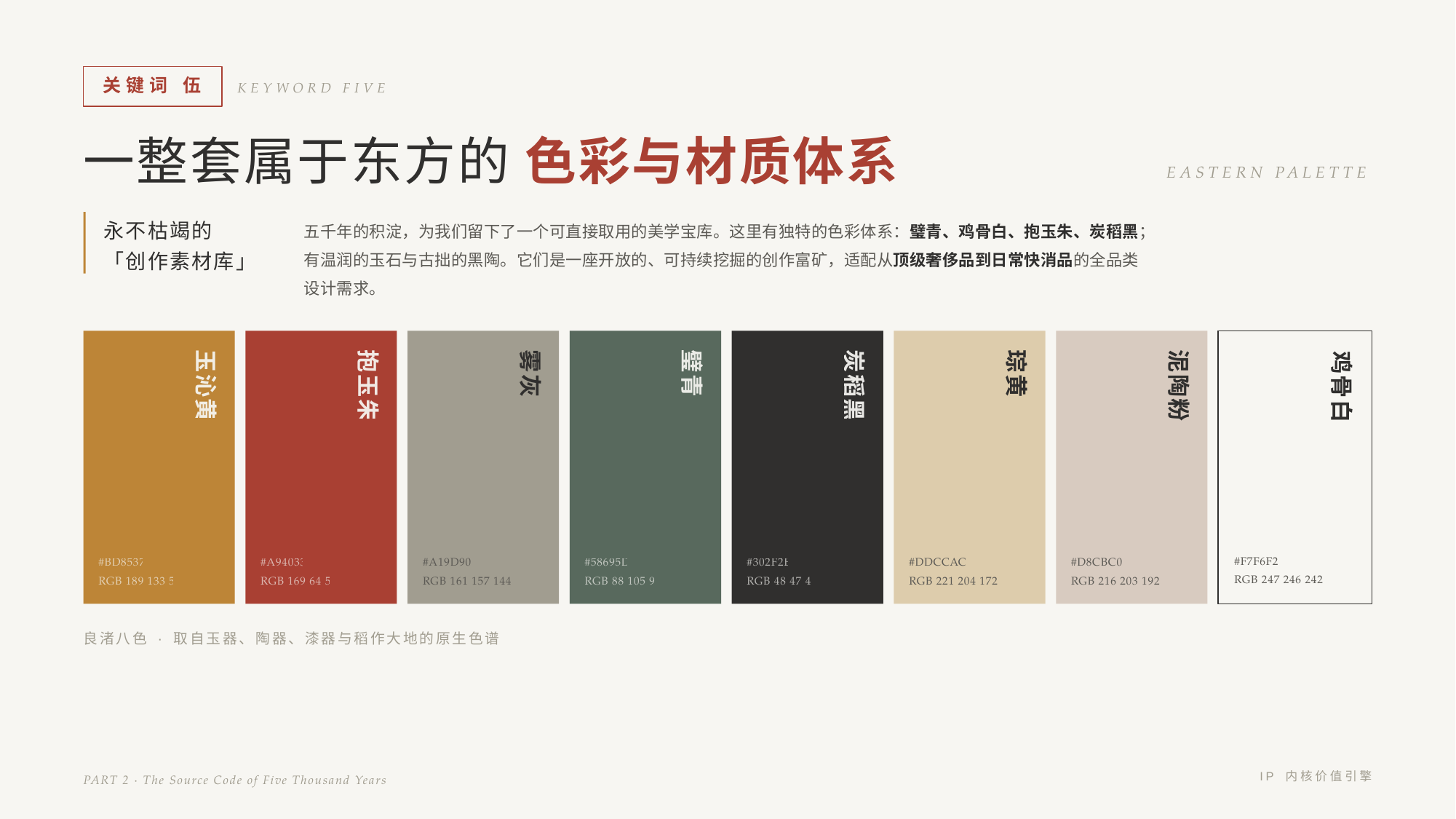

关键词 伍
KEYWORD FIVE
一整套属于东方的 色彩与材质体系
EASTERN PALETTE

永不枯竭的
「创作素材库」
五千年的积淀，为我们留下了一个可直接取用的美学宝库。这里有独特的色彩体系：璧青、鸡骨白、抱玉朱、炭稻黑；有温润的玉石与古拙的黑陶。它们是一座开放的、可持续挖掘的创作富矿，适配从顶级奢侈品到日常快消品的全品类设计需求。
璧青
琮黄
雾灰
抱玉朱
玉沁黄
炭稻黑
泥陶粉
鸡骨白

#F7F6F2
RGB 247 246 242
#BD8537
RGB 189 133 55
#A94033
RGB 169 64 51
#A19D90
RGB 161 157 144
#58695D
RGB 88 105 93
#302F2E
RGB 48 47 46
#DDCCAC
RGB 221 204 172
#D8CBC0
RGB 216 203 192
良渚八色 · 取自玉器、陶器、漆器与稻作大地的原生色谱
IP 内核价值引擎
PART 2 · The Source Code of Five Thousand Years